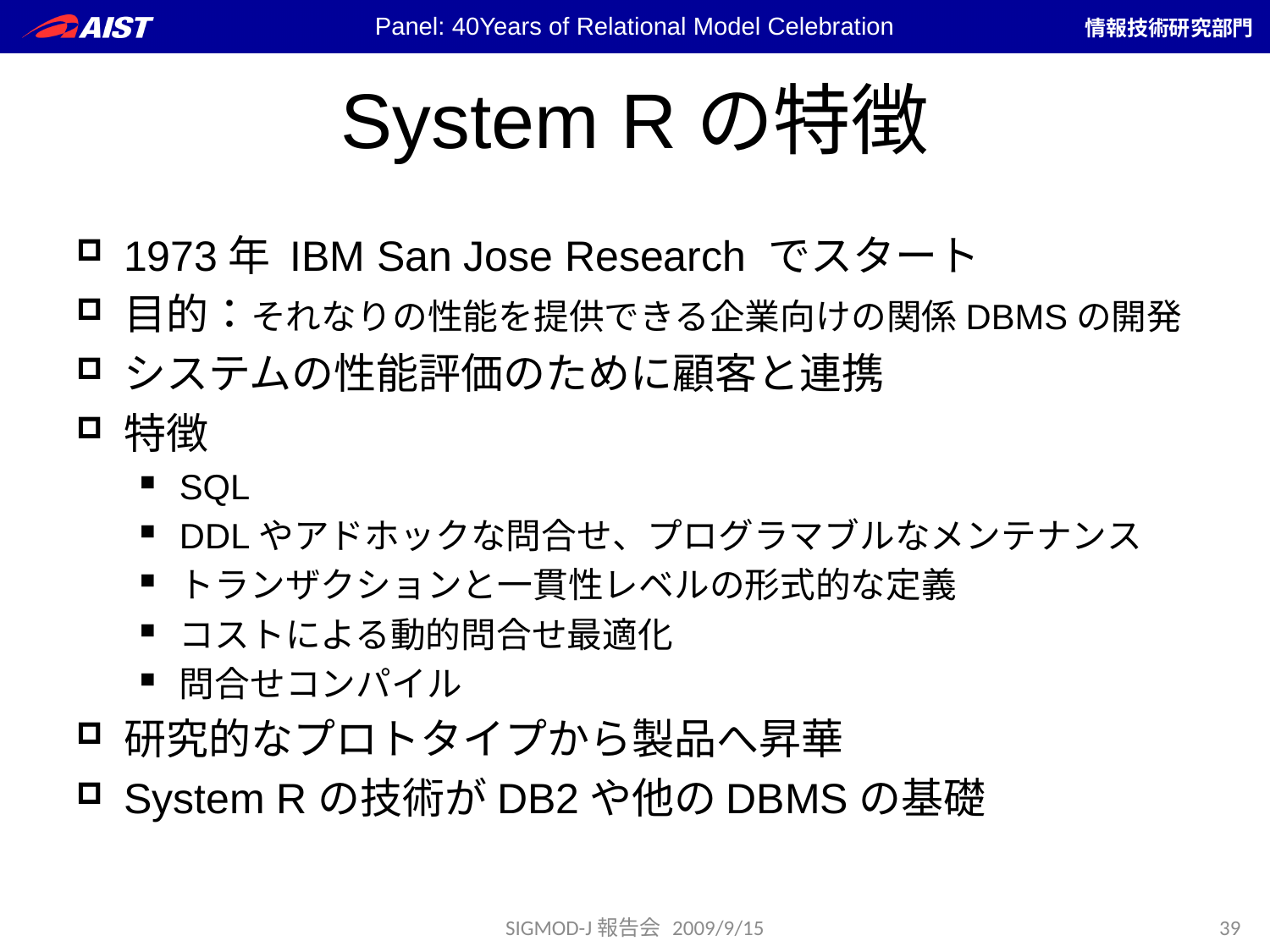

Panel: 40Years of Relational Model Celebration
# System Rの特徴
1973年 IBM San Jose Research でスタート
目的：それなりの性能を提供できる企業向けの関係DBMSの開発
システムの性能評価のために顧客と連携
特徴
SQL
DDLやアドホックな問合せ、プログラマブルなメンテナンス
トランザクションと一貫性レベルの形式的な定義
コストによる動的問合せ最適化
問合せコンパイル
研究的なプロトタイプから製品へ昇華
System Rの技術がDB2や他のDBMSの基礎
SIGMOD-J報告会 2009/9/15
39